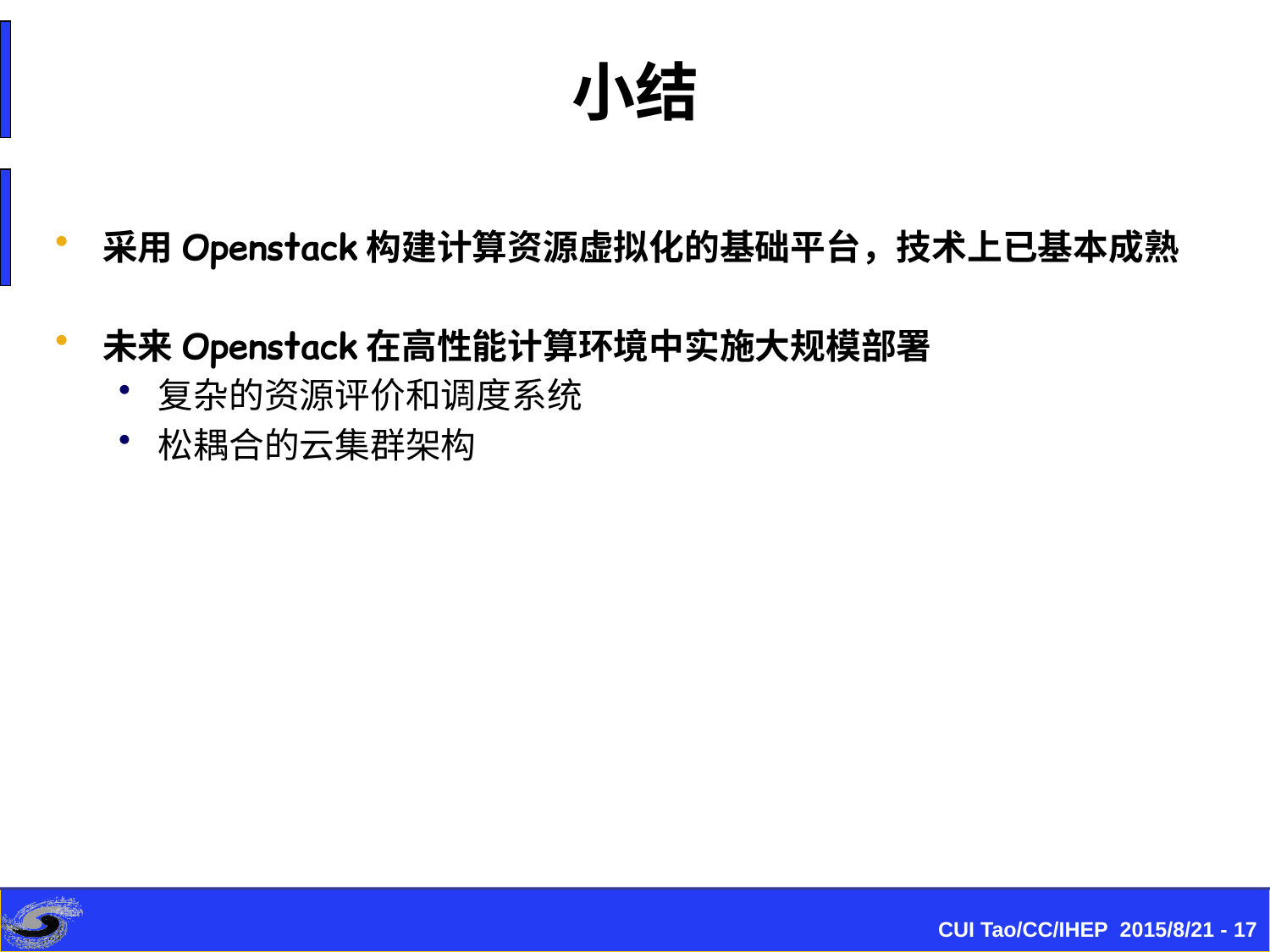

# 小结

采用Openstack构建计算资源虚拟化的基础平台，技术上已基本成熟

未来Openstack在高性能计算环境中实施大规模部署
复杂的资源评价和调度系统
松耦合的云集群架构

CUI Tao/CC/IHEP  2015/8/21 - 17